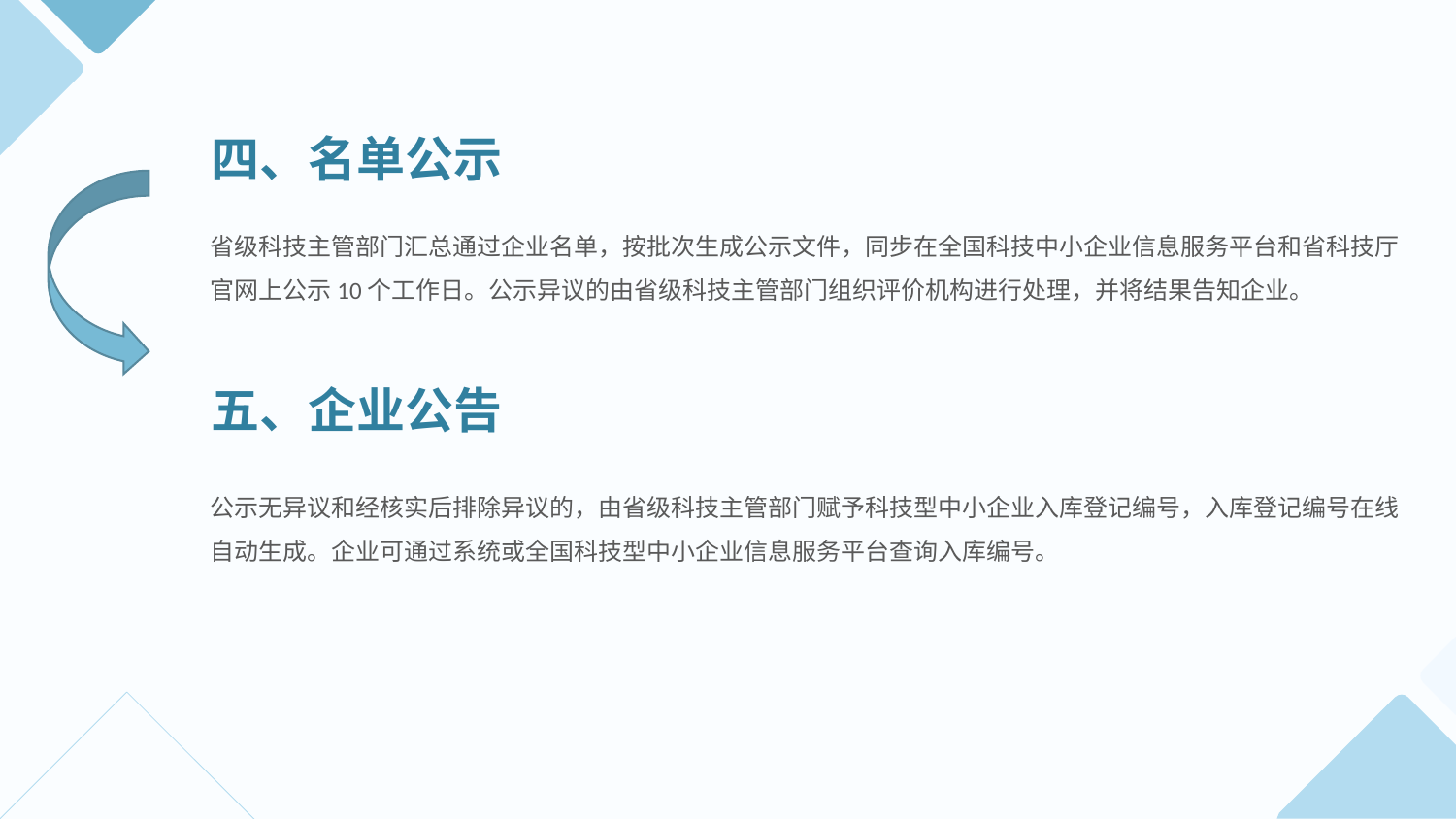

四、名单公示

省级科技主管部门汇总通过企业名单，按批次生成公示文件，同步在全国科技中小企业信息服务平台和省科技厅官网上公示10个工作日。公示异议的由省级科技主管部门组织评价机构进行处理，并将结果告知企业。
五、企业公告
公示无异议和经核实后排除异议的，由省级科技主管部门赋予科技型中小企业入库登记编号，入库登记编号在线自动生成。企业可通过系统或全国科技型中小企业信息服务平台查询入库编号。